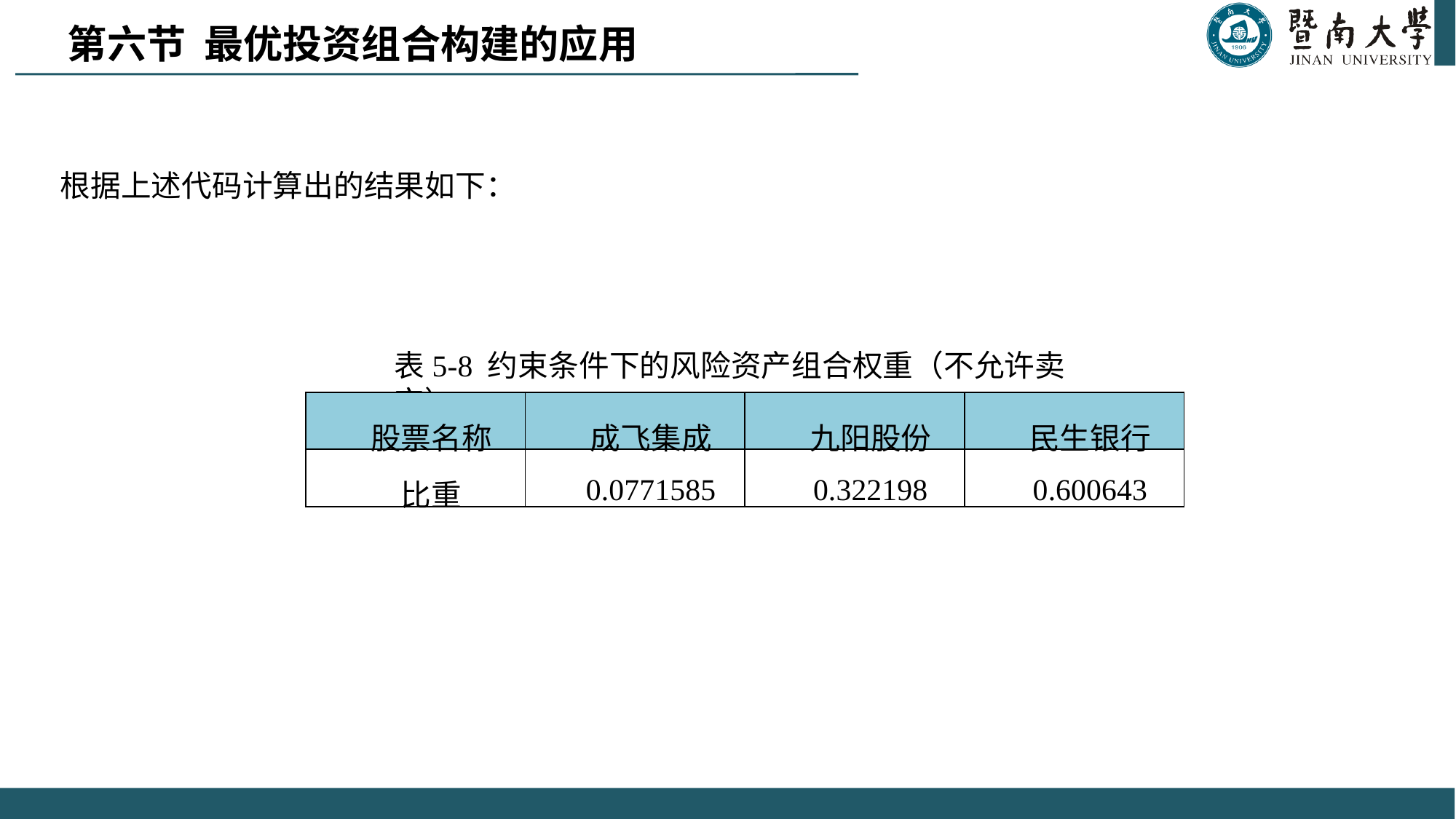

第六节  最优投资组合构建的应用
根据上述代码计算出的结果如下：
表5-8 约束条件下的风险资产组合权重（不允许卖空）
| 股票名称 | 成飞集成 | 九阳股份 | 民生银行 |
| --- | --- | --- | --- |
| 比重 | 0.0771585 | 0.322198 | 0.600643 |